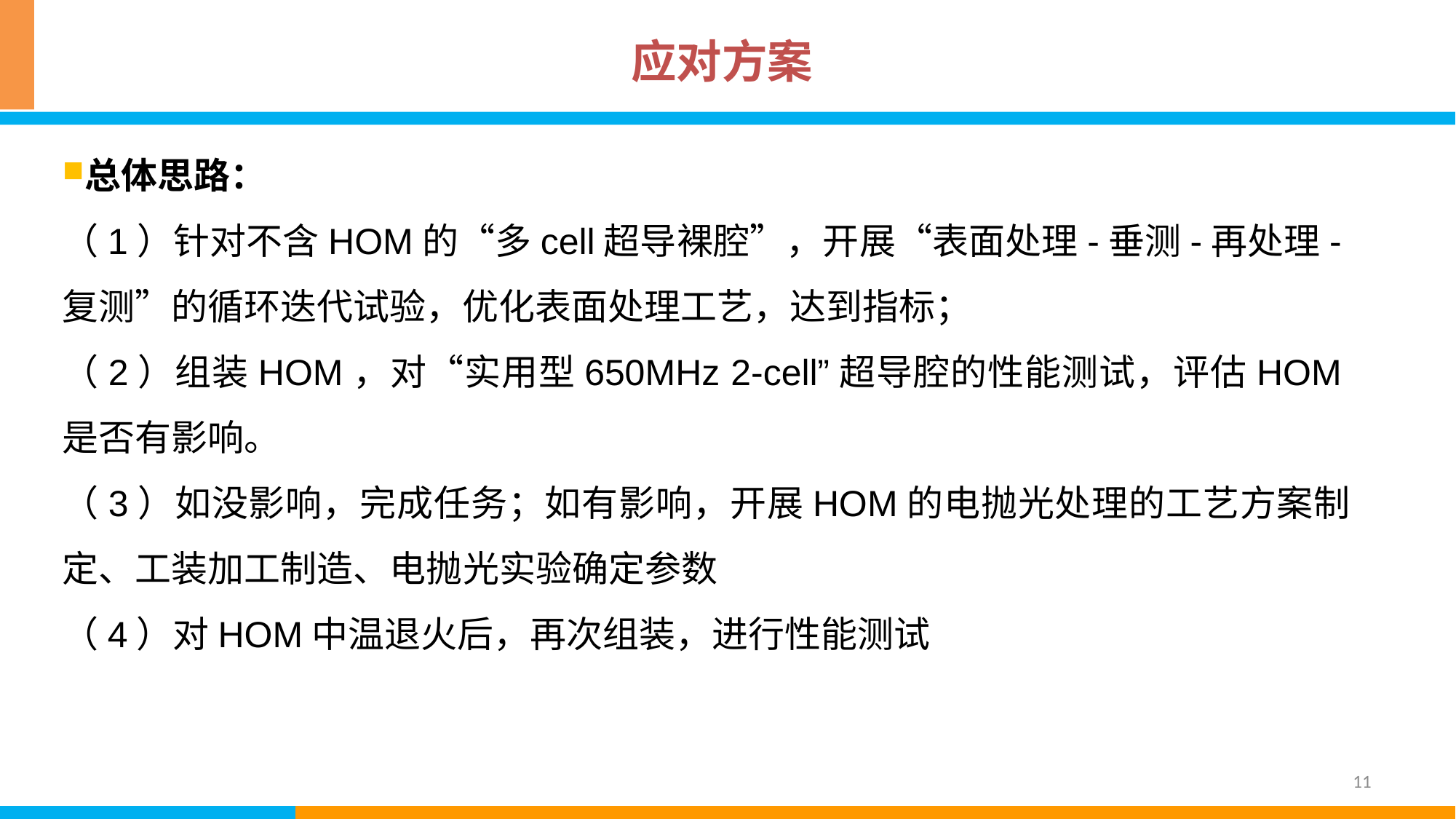

# 应对方案
总体思路：
（1）针对不含HOM的“多cell超导裸腔”，开展“表面处理-垂测-再处理-复测”的循环迭代试验，优化表面处理工艺，达到指标；
（2）组装HOM，对“实用型650MHz 2-cell”超导腔的性能测试，评估HOM是否有影响。
（3）如没影响，完成任务；如有影响，开展HOM的电抛光处理的工艺方案制定、工装加工制造、电抛光实验确定参数
（4）对HOM中温退火后，再次组装，进行性能测试

11